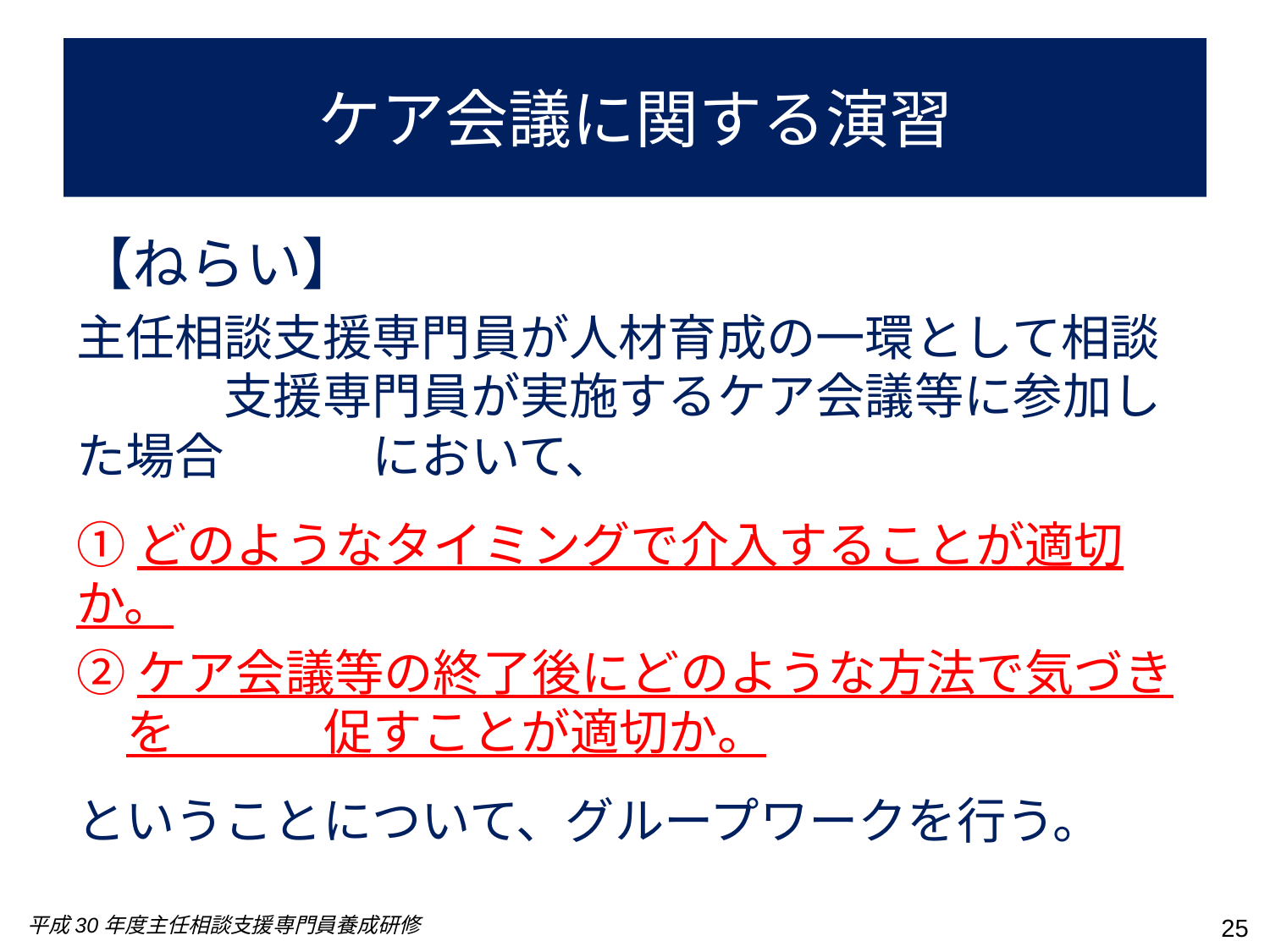

# ケア会議に関する演習
【ねらい】
主任相談支援専門員が人材育成の一環として相談　　　支援専門員が実施するケア会議等に参加した場合　　　において、

①どのようなタイミングで介入することが適切か。
②ケア会議等の終了後にどのような方法で気づきを　　　促すことが適切か。

ということについて、グループワークを行う。

平成30年度主任相談支援専門員養成研修
25